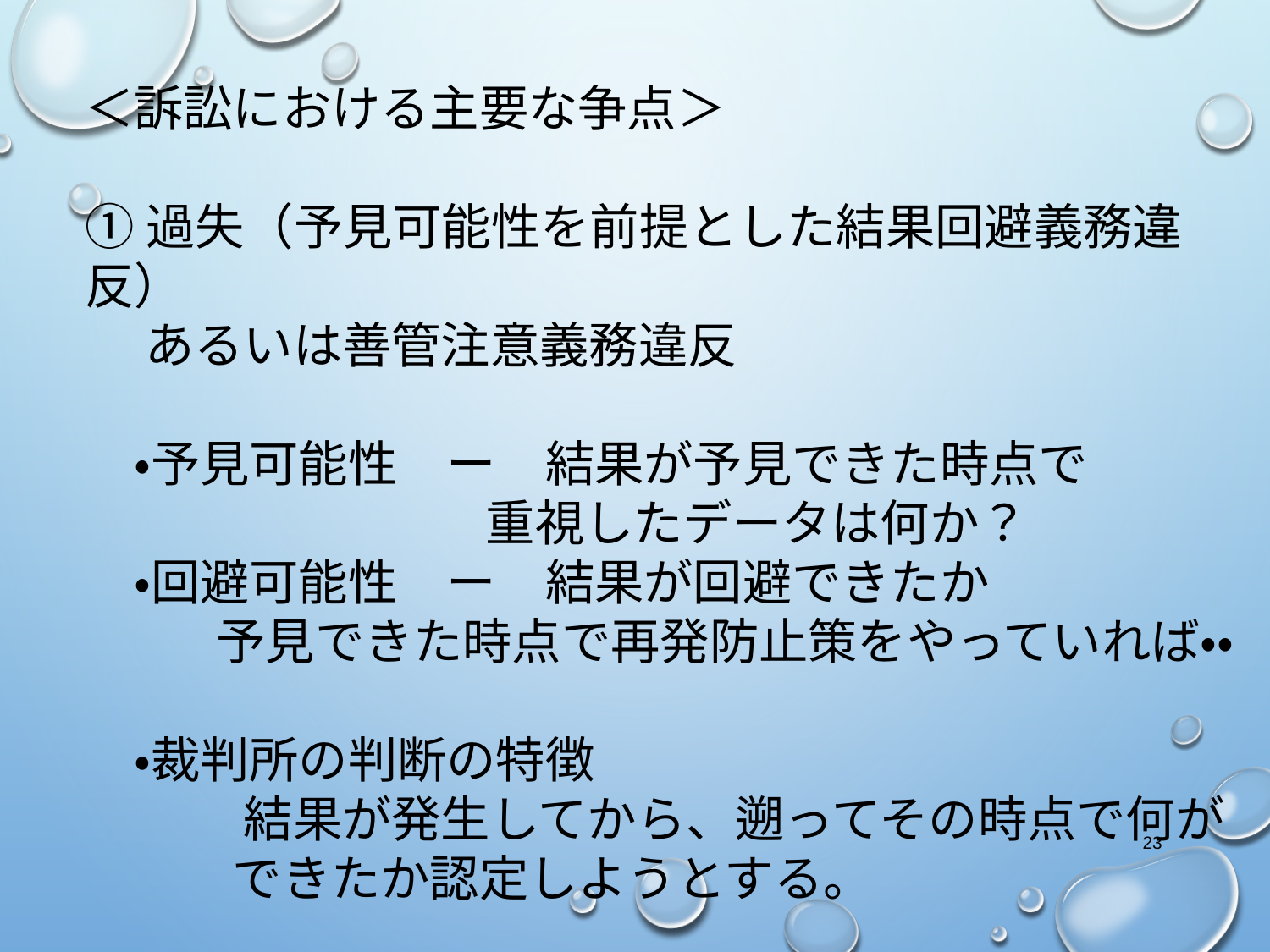

＜訴訟における主要な争点＞

①過失（予見可能性を前提とした結果回避義務違反）
　 あるいは善管注意義務違反

　・予見可能性　ー　結果が予見できた時点で
　　　                       重視したデータは何か？
　・回避可能性　ー　結果が回避できたか
　　   予見できた時点で再発防止策をやっていれば・・

　・裁判所の判断の特徴
　　　 結果が発生してから、遡ってその時点で何が
　　　できたか認定しようとする。

23